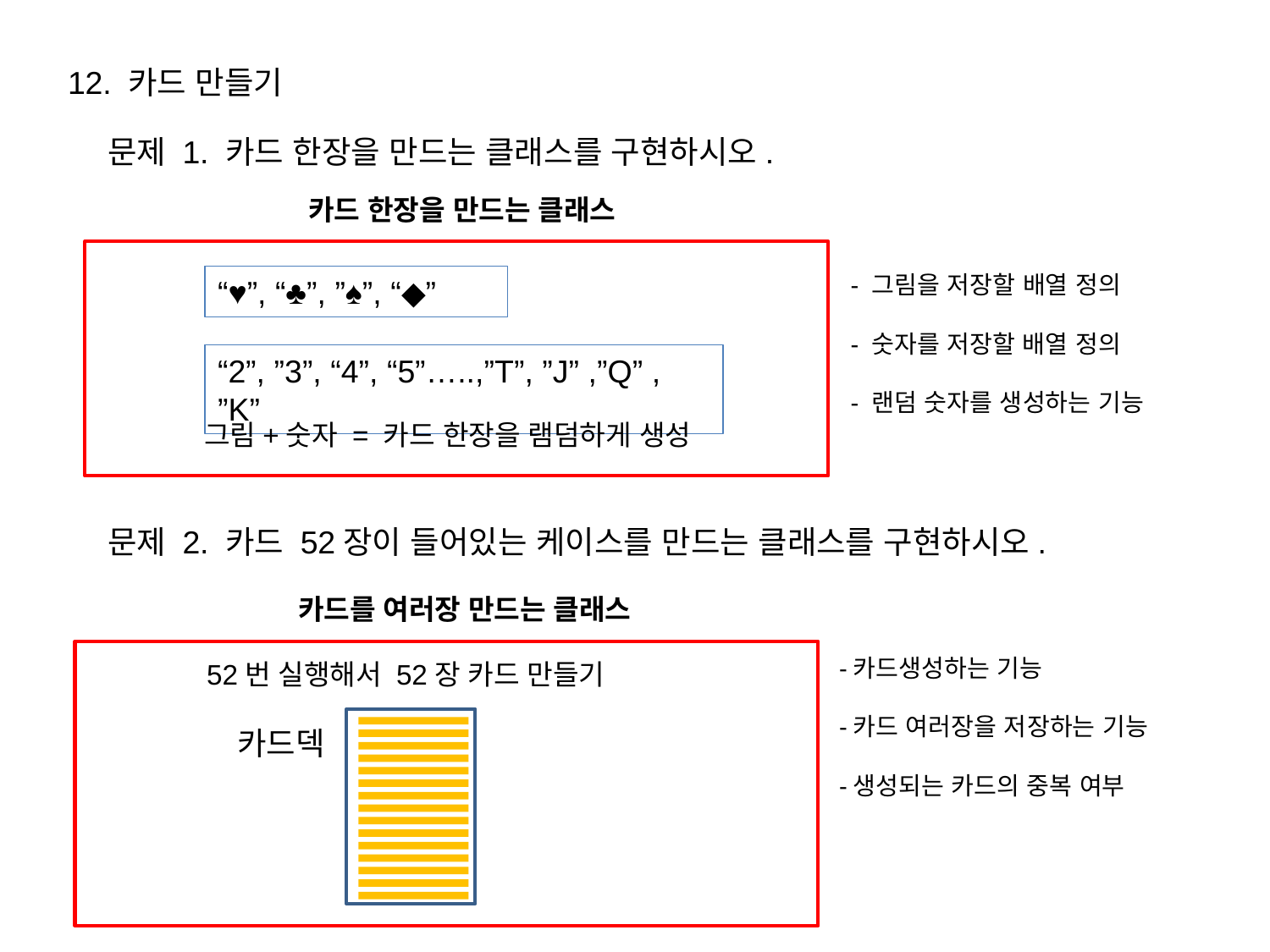

12. 카드 만들기
문제 1. 카드 한장을 만드는 클래스를 구현하시오.
카드 한장을 만드는 클래스

- 그림을 저장할 배열 정의

- 숫자를 저장할 배열 정의

- 랜덤 숫자를 생성하는 기능

“♥”, “♣”, ”♠”, “◆”
“2”, ”3”, “4”, “5”…..,”T”, ”J” ,”Q” , ”K”
그림+숫자 = 카드 한장을 램덤하게 생성
문제 2. 카드 52장이 들어있는 케이스를 만드는 클래스를 구현하시오.
카드를 여러장 만드는 클래스

-카드생성하는 기능

-카드 여러장을 저장하는 기능

-생성되는 카드의 중복 여부
52번 실행해서 52장 카드 만들기

카드덱